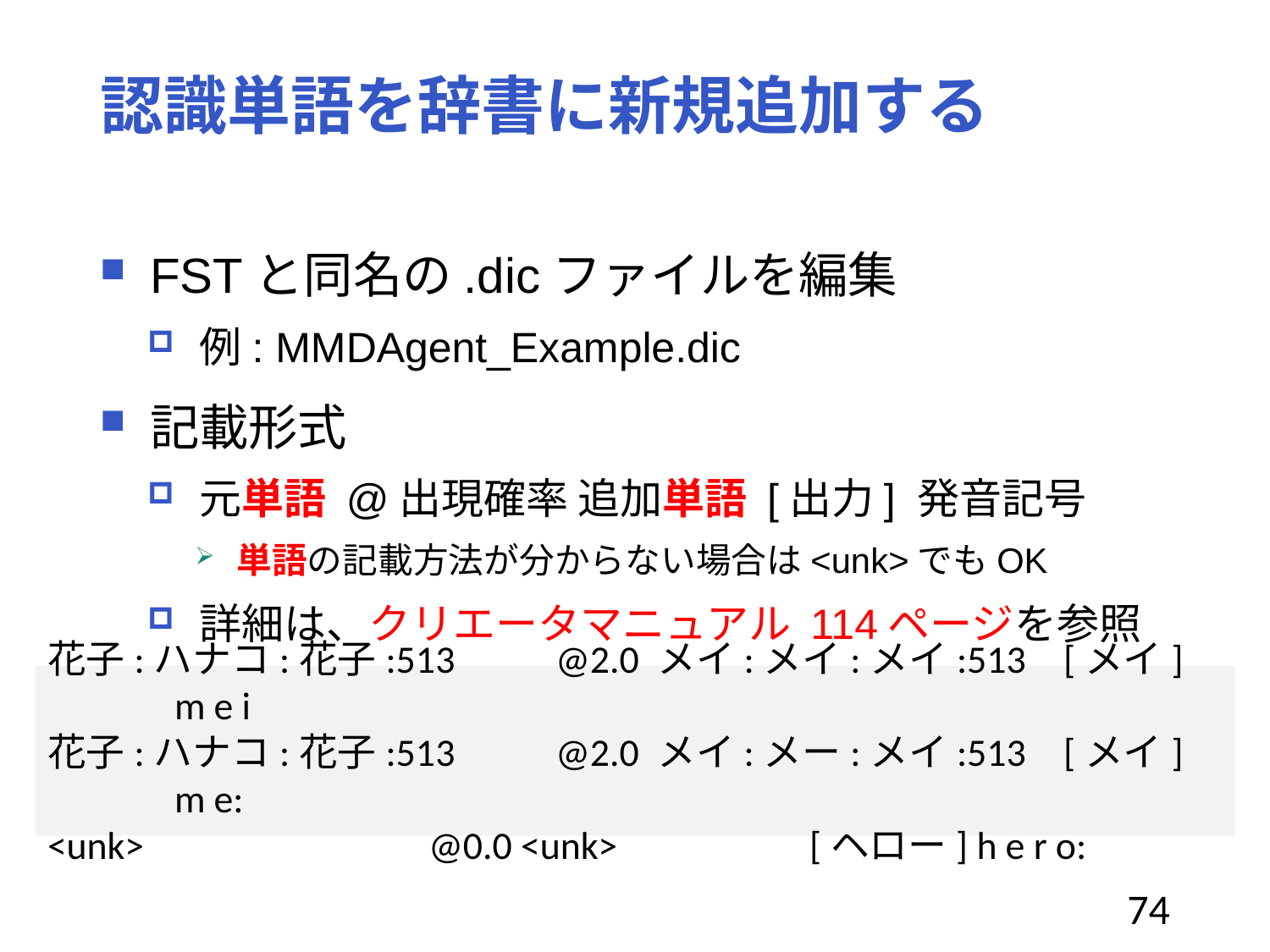

# 認識単語を辞書に新規追加する
FSTと同名の.dicファイルを編集
例: MMDAgent_Example.dic
記載形式
元単語 @出現確率 追加単語 [出力] 発音記号
単語の記載方法が分からない場合は<unk>でもOK
詳細は、クリエータマニュアル 114ページを参照

花子:ハナコ:花子:513 	@2.0 メイ:メイ:メイ:513 	[メイ] 	m e i
花子:ハナコ:花子:513 	@2.0 メイ:メー:メイ:513 	[メイ] 	m e:
<unk> 			@0.0 <unk> 		[ヘロー] h e r o:
74